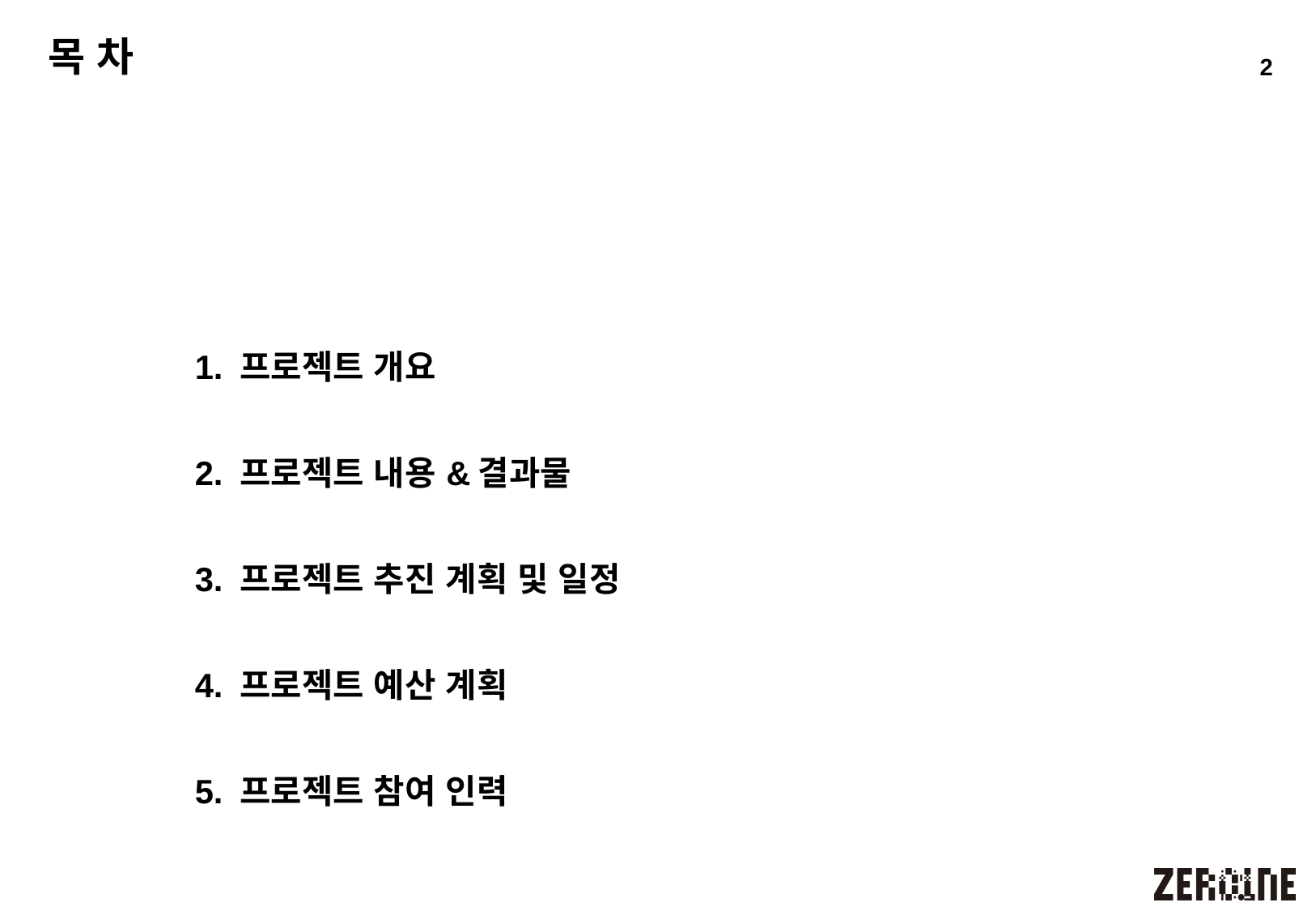

목 차
2
| 1. 프로젝트 개요 |
| --- |
| 2. 프로젝트 내용&결과물 |
| 3. 프로젝트 추진 계획 및 일정 |
| 4. 프로젝트 예산 계획 |
| 5. 프로젝트 참여 인력 |